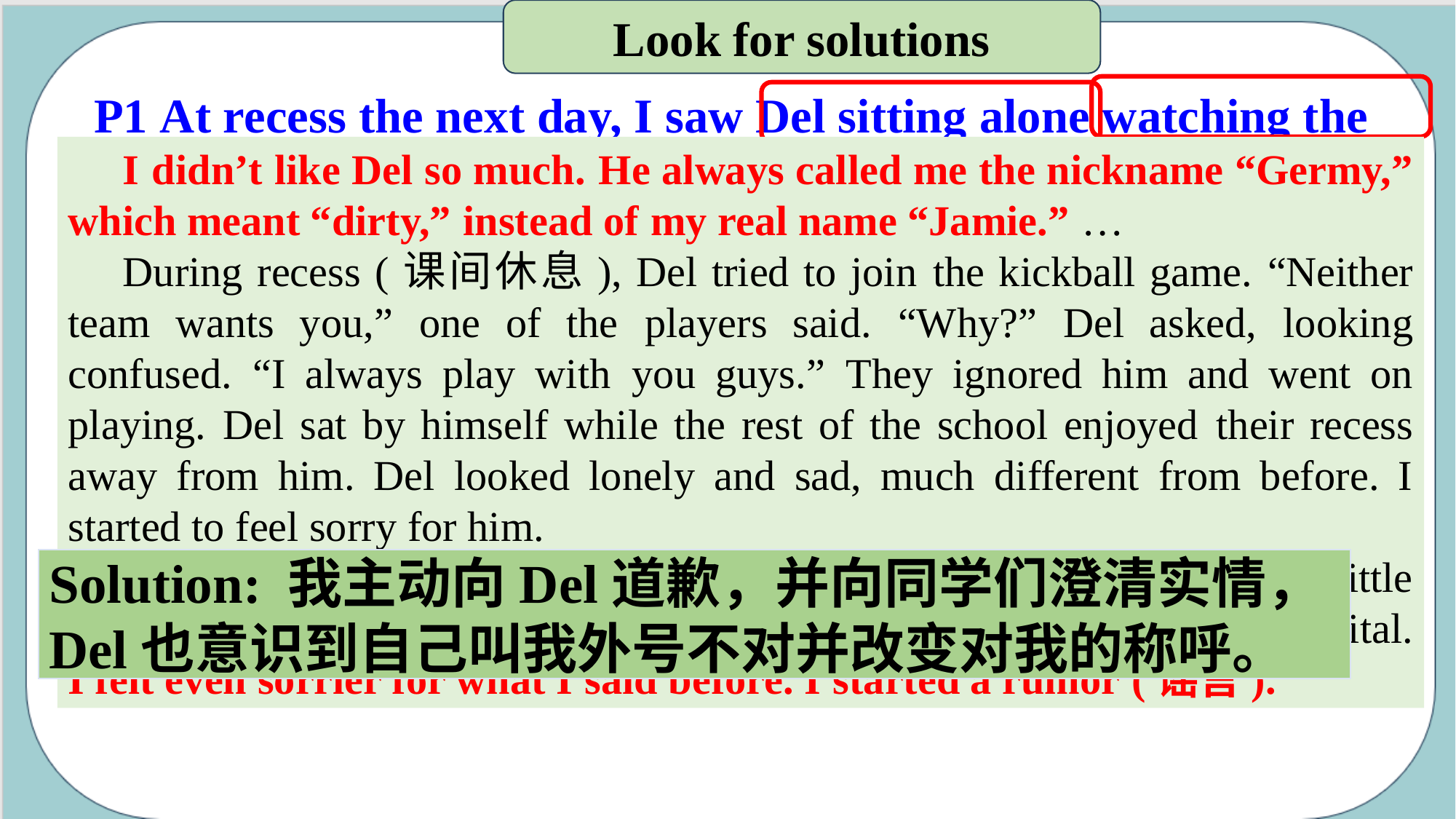

Look for solutions
 P1 At recess the next day, I saw Del sitting alone watching the
kickball game.

P2   Now that Del had forgiven me, I decided to do more before the recess was over.

I didn’t like Del so much. He always called me the nickname “Germy,” which meant “dirty,” instead of my real name “Jamie.” …
During recess (课间休息), Del tried to join the kickball game. “Neither team wants you,” one of the players said. “Why?” Del asked, looking confused. “I always play with you guys.” They ignored him and went on playing. Del sat by himself while the rest of the school enjoyed their recess away from him. Del looked lonely and sad, much different from before. I started to feel sorry for him.
Later that day, I learned what really happened. The kid was Del’s little brother and he was crying because their mother fell ill and was sent to hospital. I felt even sorrier for what I said before. I started a rumor (谣言).

Solution: 我主动向Del道歉，并向同学们澄清实情，Del也意识到自己叫我外号不对并改变对我的称呼。